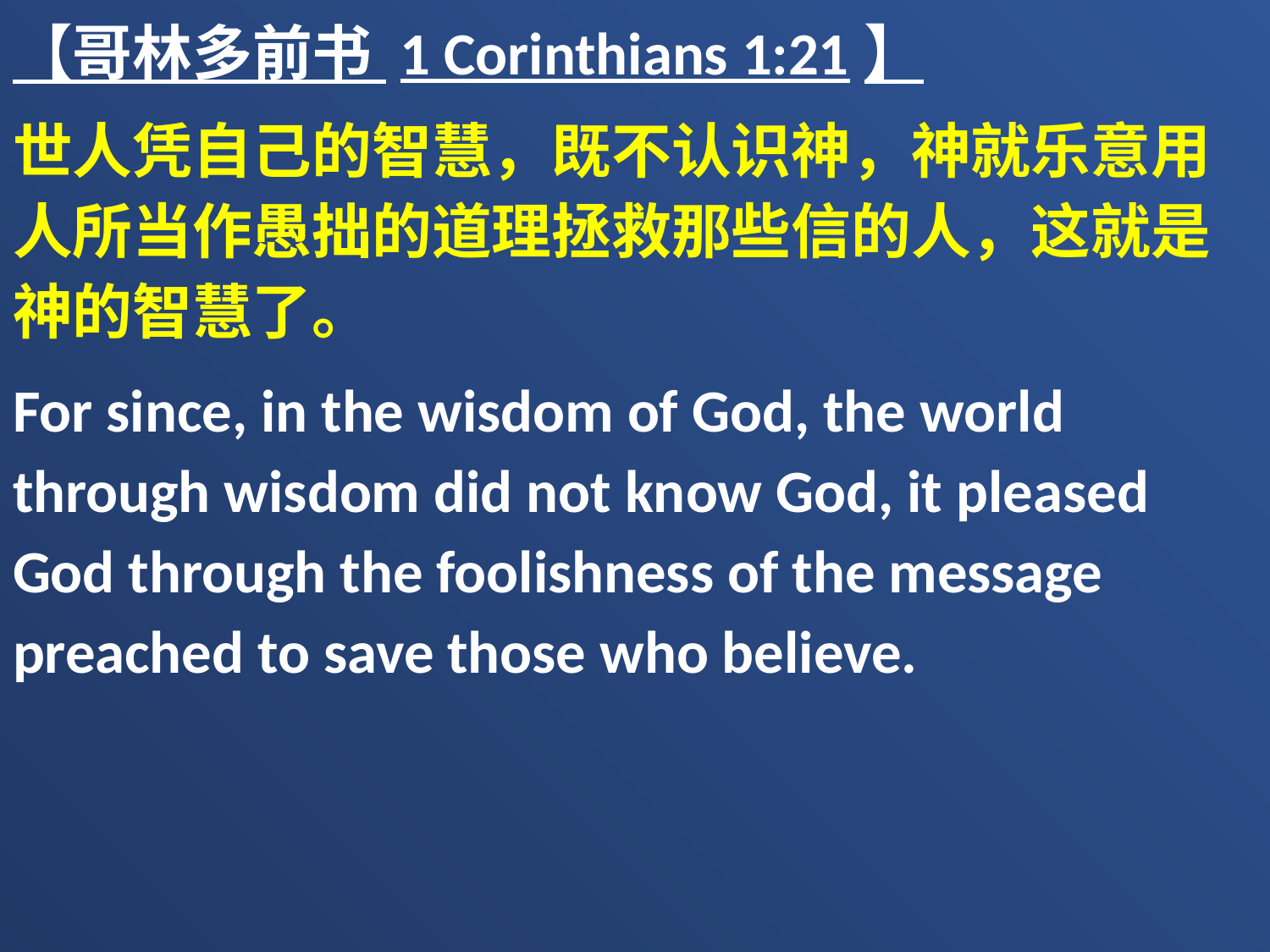

【哥林多前书 1 Corinthians 1:21】
世人凭自己的智慧，既不认识神，神就乐意用人所当作愚拙的道理拯救那些信的人，这就是神的智慧了。
For since, in the wisdom of God, the world through wisdom did not know God, it pleased God through the foolishness of the message preached to save those who believe.